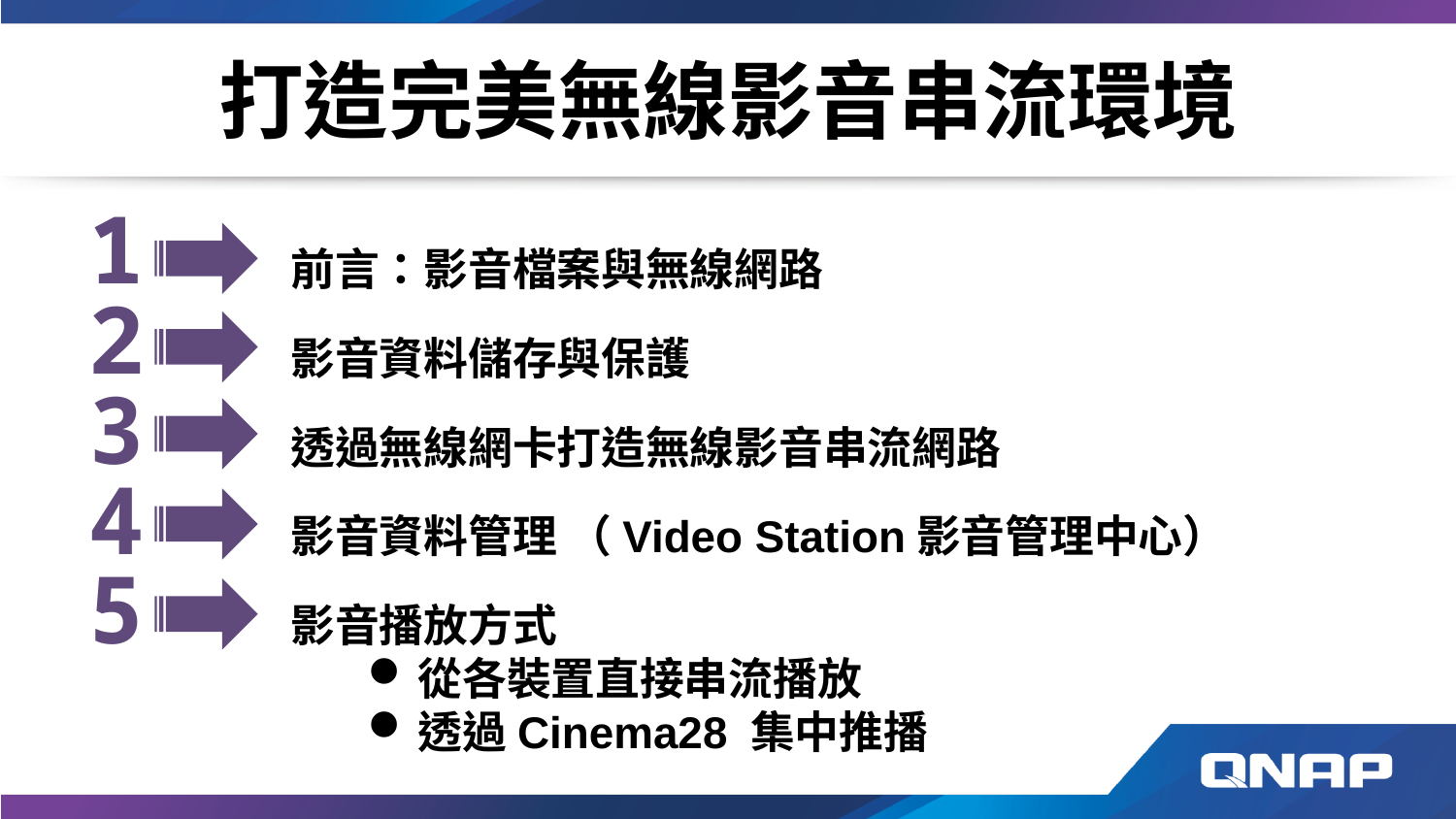

# 打造完美無線影音串流環境
前言：影音檔案與無線網路
影音資料儲存與保護
透過無線網卡打造無線影音串流網路
影音資料管理 （Video Station影音管理中心）
影音播放方式
從各裝置直接串流播放
透過Cinema28 集中推播
1

2

3

4

5